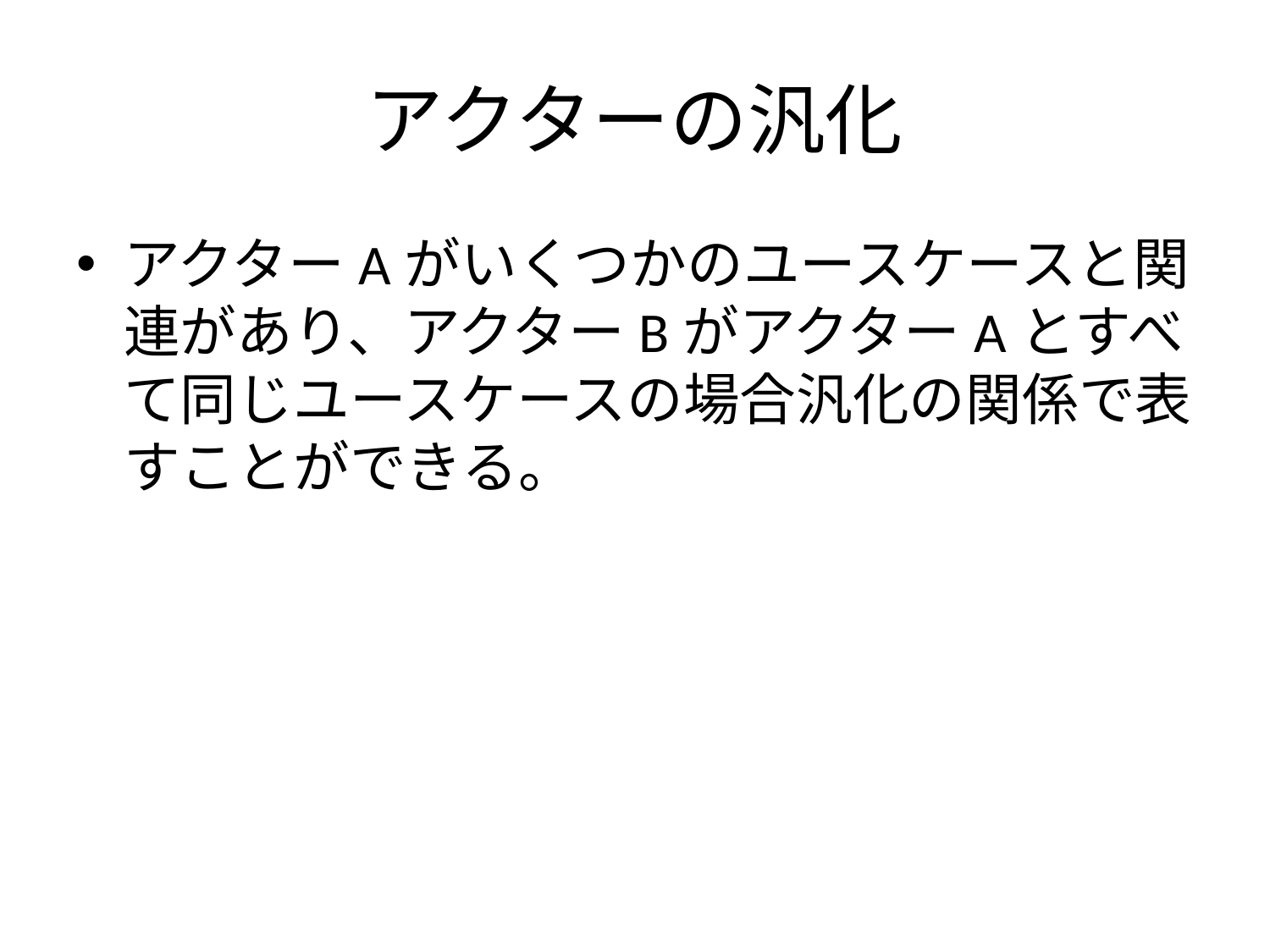

# アクターの汎化
アクターAがいくつかのユースケースと関連があり、アクターBがアクターAとすべて同じユースケースの場合汎化の関係で表すことができる。